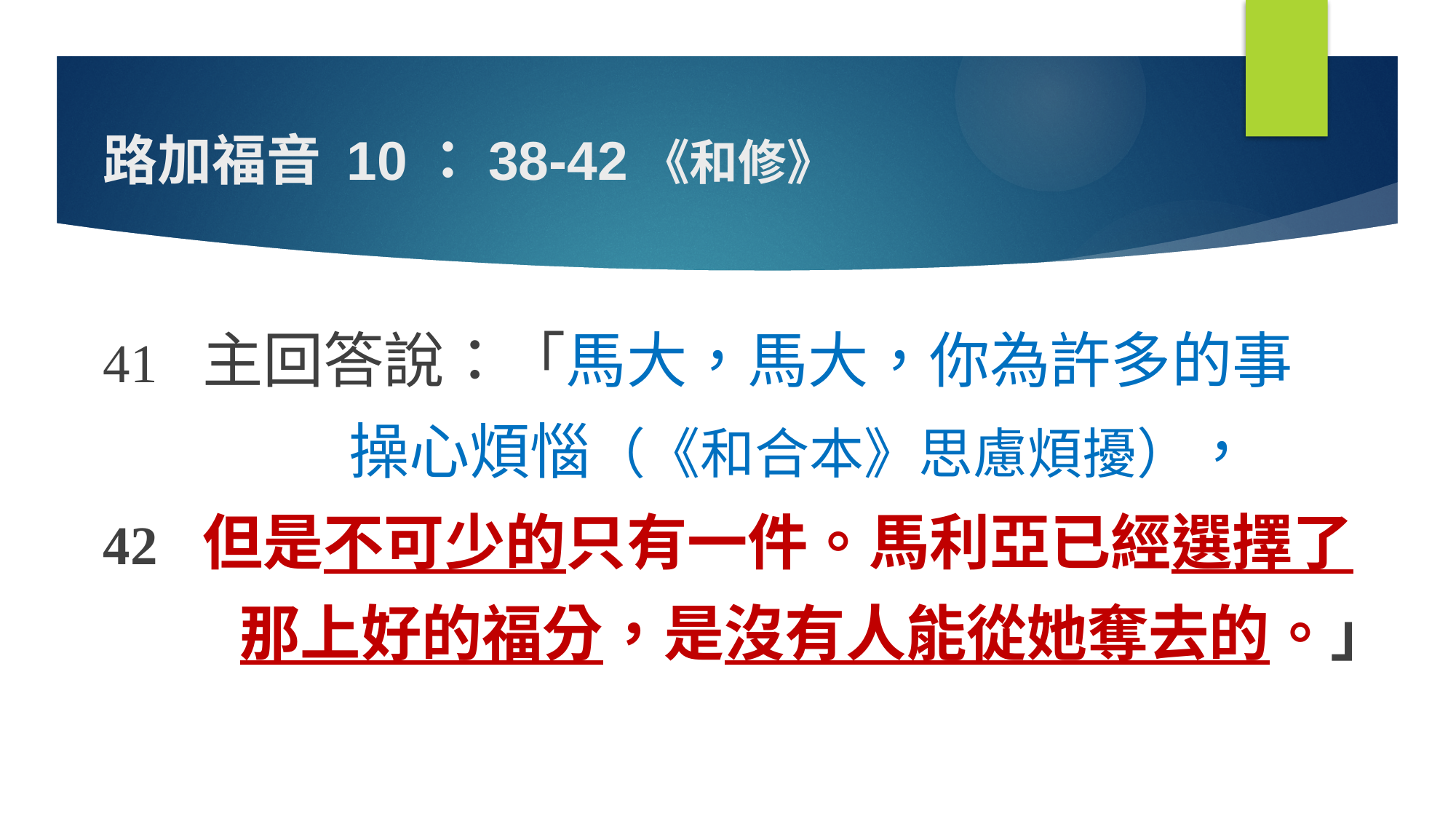

# 路加福音 10：38-42《和修》
41  主回答說：「馬大，馬大，你為許多的事		  	  操心煩惱（《和合本》思慮煩擾），
42  但是不可少的只有一件。馬利亞已經選擇了
	  那上好的福分，是沒有人能從她奪去的。」